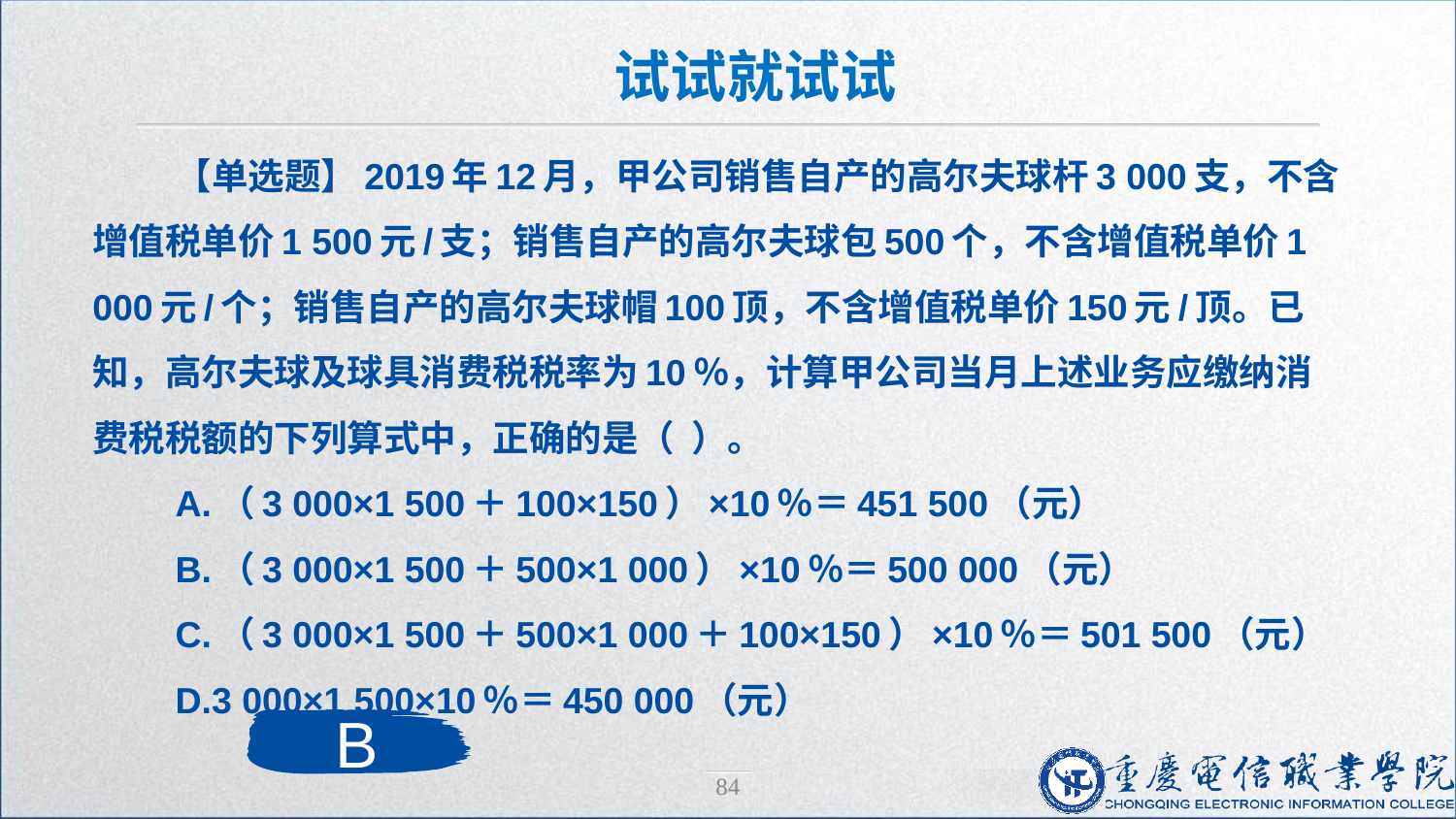

试试就试试
【单选题】2019年12月，甲公司销售自产的高尔夫球杆3 000支，不含增值税单价1 500元/支；销售自产的高尔夫球包500个，不含增值税单价1 000元/个；销售自产的高尔夫球帽100顶，不含增值税单价150元/顶。已知，高尔夫球及球具消费税税率为10％，计算甲公司当月上述业务应缴纳消费税税额的下列算式中，正确的是（  ）。
A.（3 000×1 500＋100×150）×10％＝451 500（元）
B.（3 000×1 500＋500×1 000）×10％＝500 000（元）
C.（3 000×1 500＋500×1 000＋100×150）×10％＝501 500（元）
D.3 000×1 500×10％＝450 000（元）

B
84